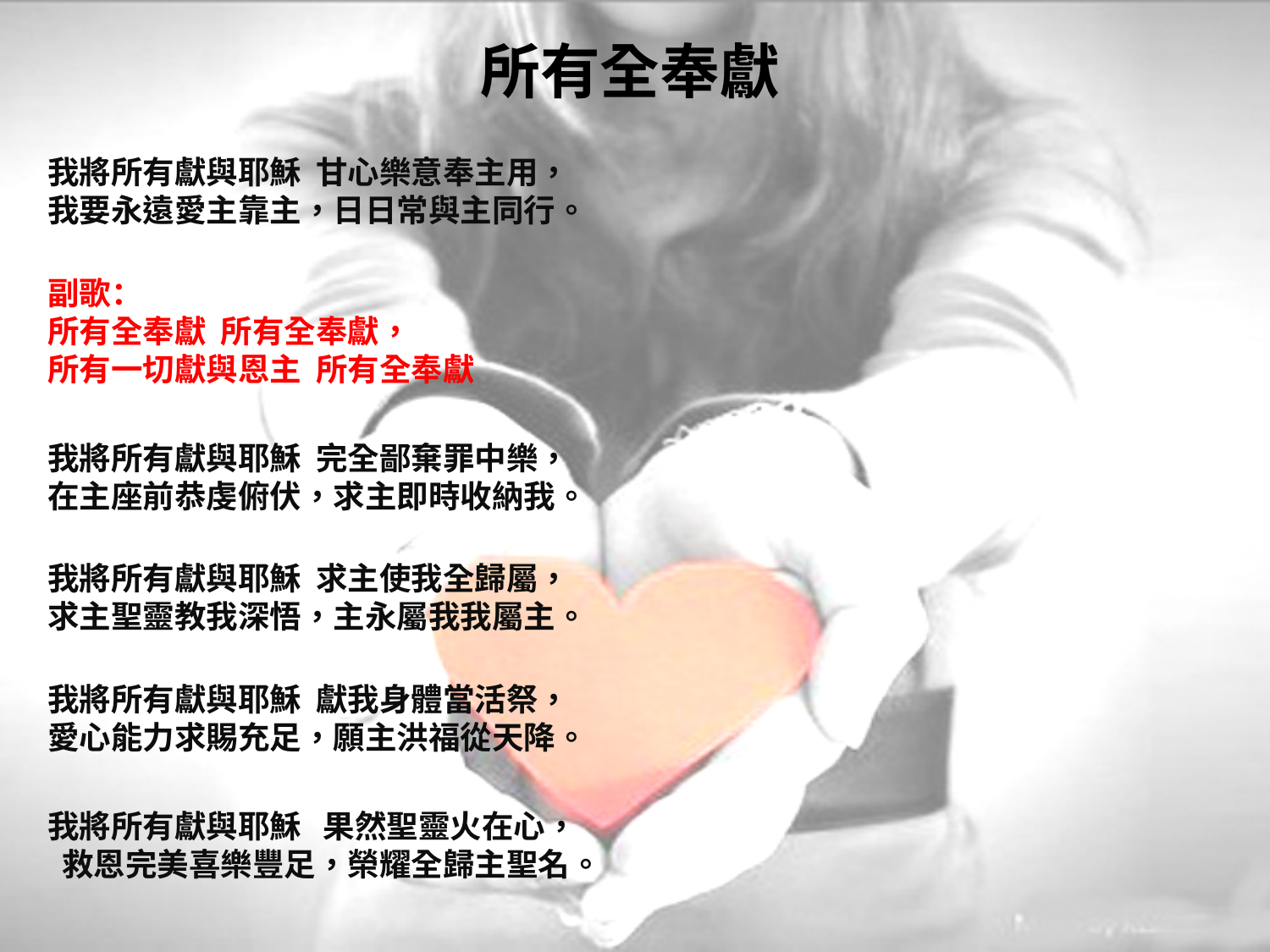

# 所有全奉獻
我將所有獻與耶穌  甘心樂意奉主用，   我要永遠愛主靠主，日日常與主同行。
副歌：
所有全奉獻  所有全奉獻，                        所有一切獻與恩主  所有全奉獻

我將所有獻與耶穌  完全鄙棄罪中樂，   在主座前恭虔俯伏，求主即時收納我。
我將所有獻與耶穌  求主使我全歸屬，   求主聖靈教我深悟，主永屬我我屬主。
我將所有獻與耶穌  獻我身體當活祭，     愛心能力求賜充足，願主洪福從天降。

我將所有獻與耶穌   果然聖靈火在心，      救恩完美喜樂豐足，榮耀全歸主聖名。